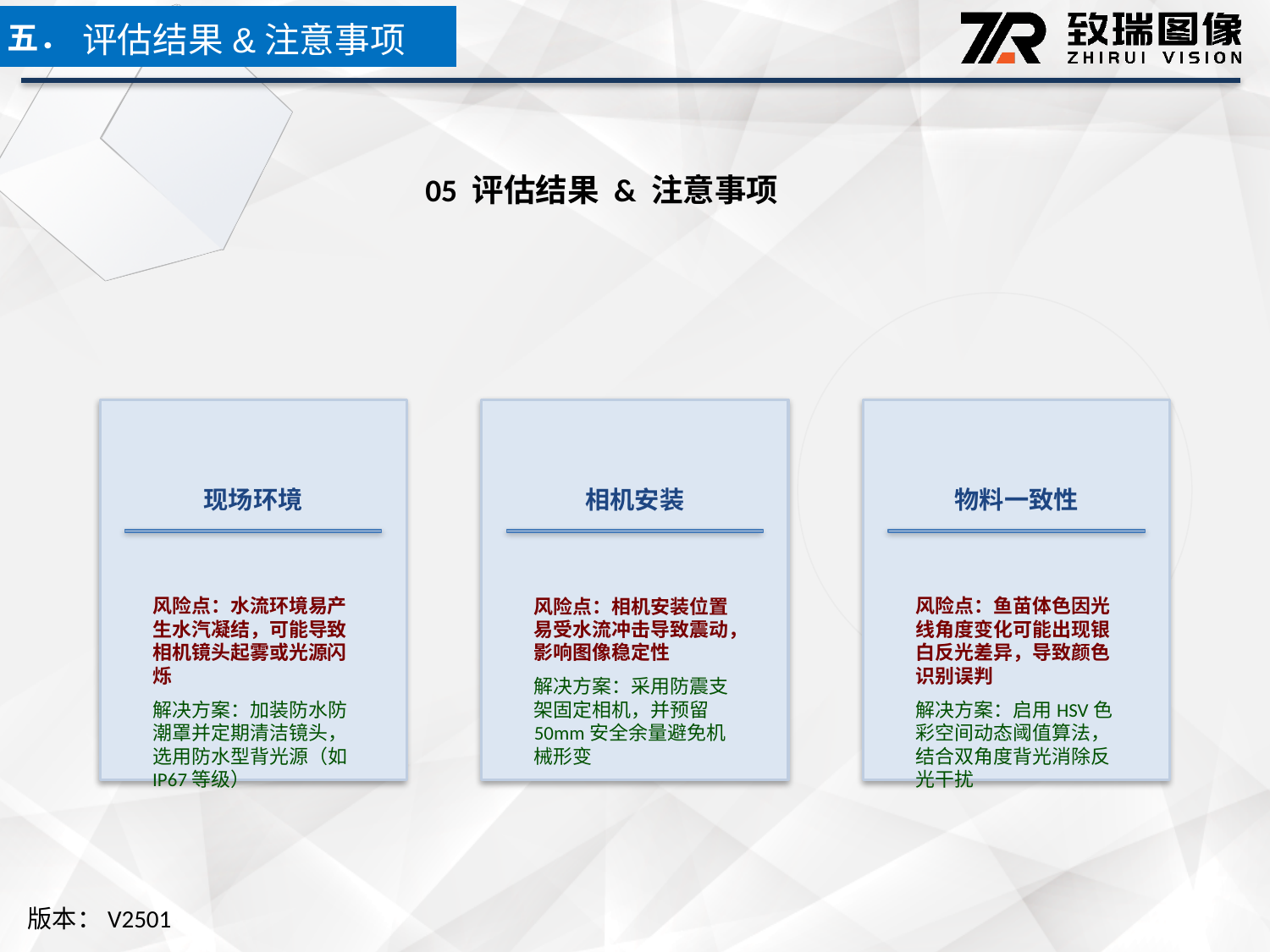

五．
评估结果&注意事项

05 评估结果 & 注意事项

现场环境

相机安装

物料一致性

风险点：水流环境易产生水汽凝结，可能导致相机镜头起雾或光源闪烁
解决方案：加装防水防潮罩并定期清洁镜头，选用防水型背光源（如IP67等级）

风险点：相机安装位置易受水流冲击导致震动，影响图像稳定性
解决方案：采用防震支架固定相机，并预留50mm安全余量避免机械形变

风险点：鱼苗体色因光线角度变化可能出现银白反光差异，导致颜色识别误判
解决方案：启用HSV色彩空间动态阈值算法，结合双角度背光消除反光干扰